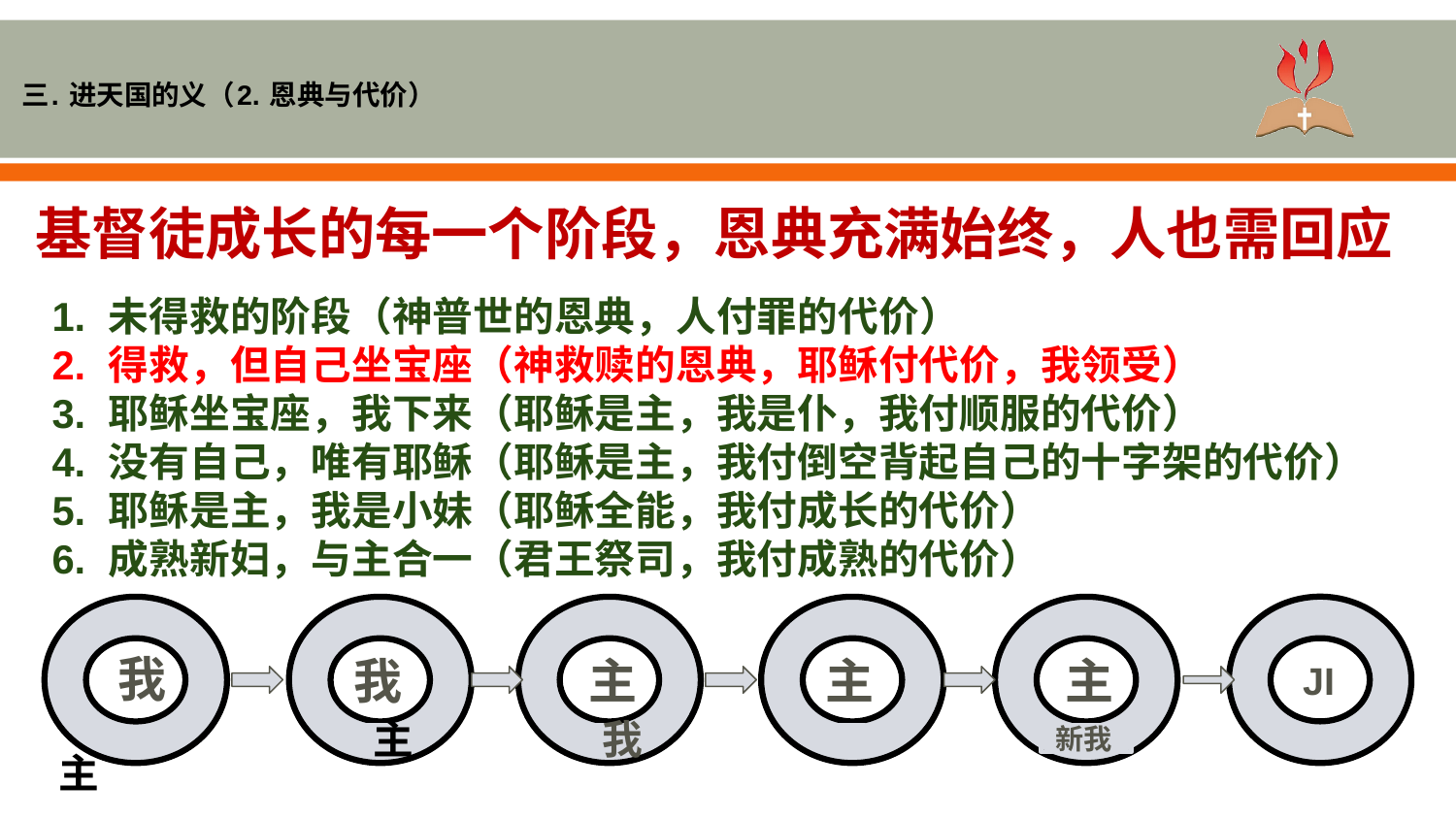

三. 进天国的义（2. 恩典与代价）
基督徒成长的每一个阶段，恩典充满始终，人也需回应
未得救的阶段（神普世的恩典，人付罪的代价）
得救，但自己坐宝座（神救赎的恩典，耶稣付代价，我领受）
耶稣坐宝座，我下来（耶稣是主，我是仆，我付顺服的代价）
没有自己，唯有耶稣（耶稣是主，我付倒空背起自己的十字架的代价）
耶稣是主，我是小妹（耶稣全能，我付成长的代价）
成熟新妇，与主合一（君王祭司，我付成熟的代价）

主

我
JI
我
主
主

主
我
新我
主